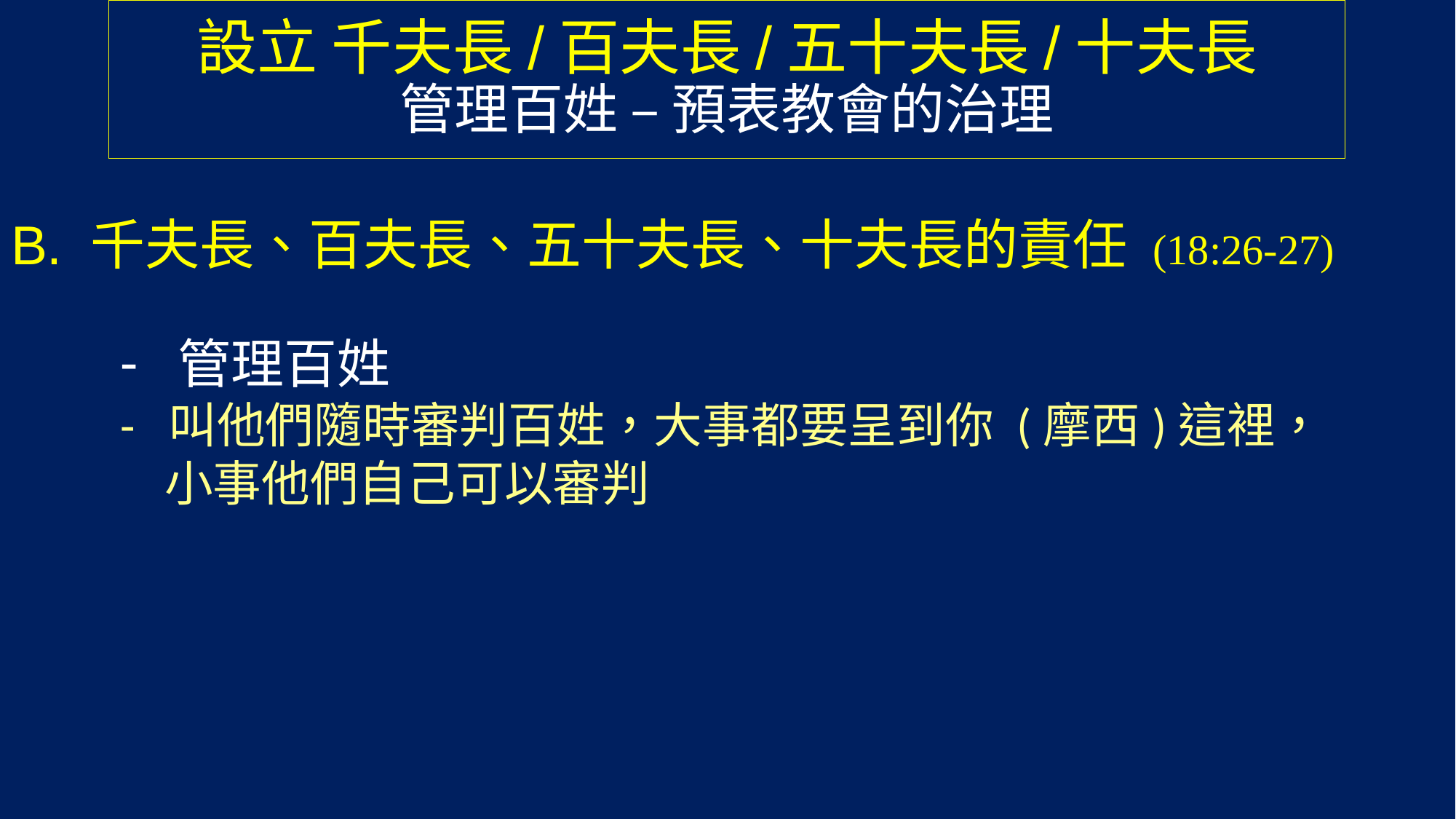

# 設立 千夫長/百夫長/五十夫長/十夫長 管理百姓 – 預表教會的治理
B. 千夫長、百夫長、五十夫長、十夫長的責任 (18:26-27)
 	-  管理百姓
	-  叫他們隨時審判百姓，大事都要呈到你 (摩西)這裡，
             小事他們自己可以審判